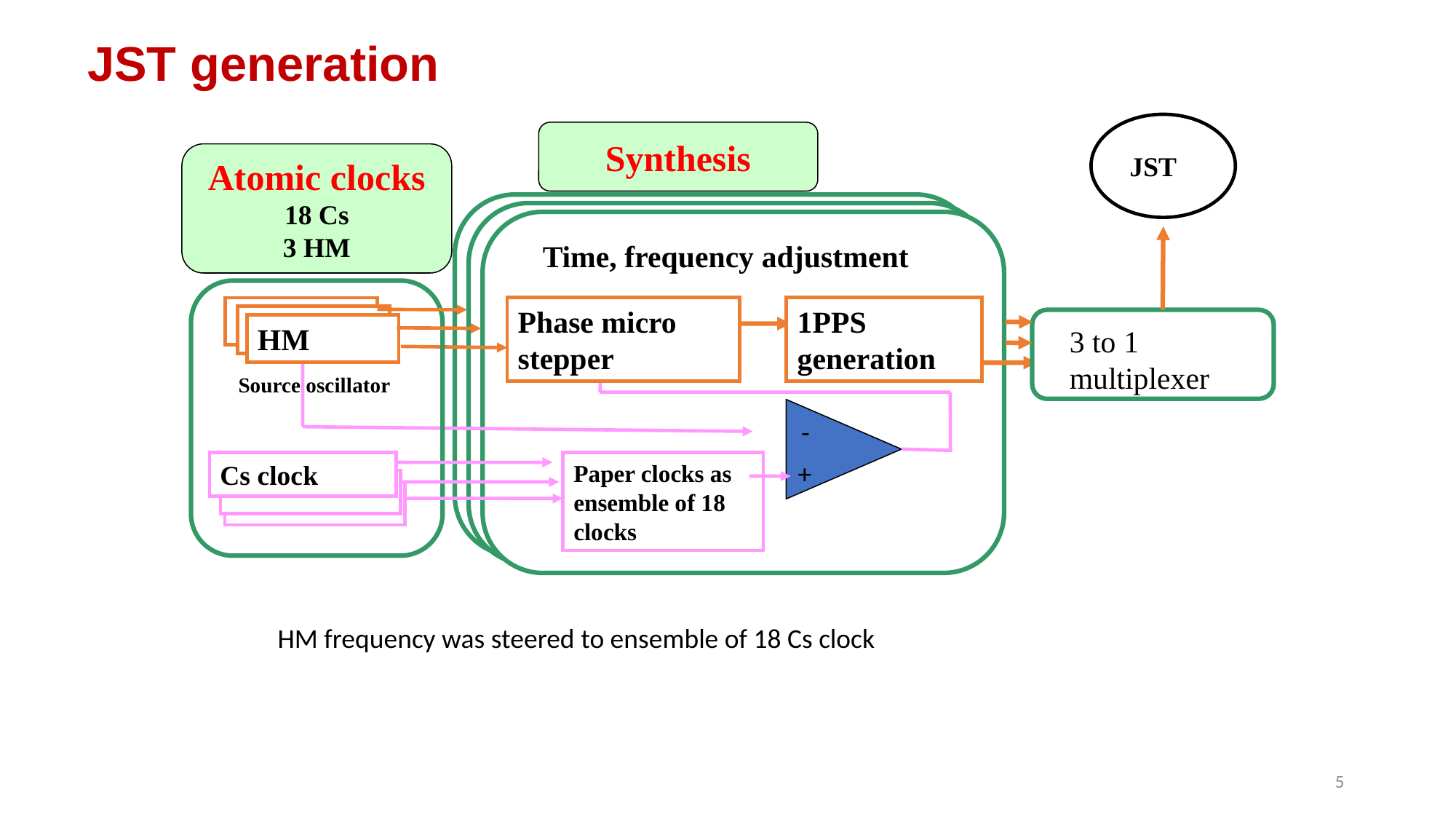

# JST generation

Synthesis
JST
Atomic clocks
18 Cs
3 HM

Time, frequency adjustment

Ｈメーザ
Ｈメーザ
HM

Source oscillator
Cs clock

Phase micro stepper
1PPS generation

3 to 1 multiplexer

-
+

Paper clocks as ensemble of 18 clocks

HM frequency was steered to ensemble of 18 Cs clock
5